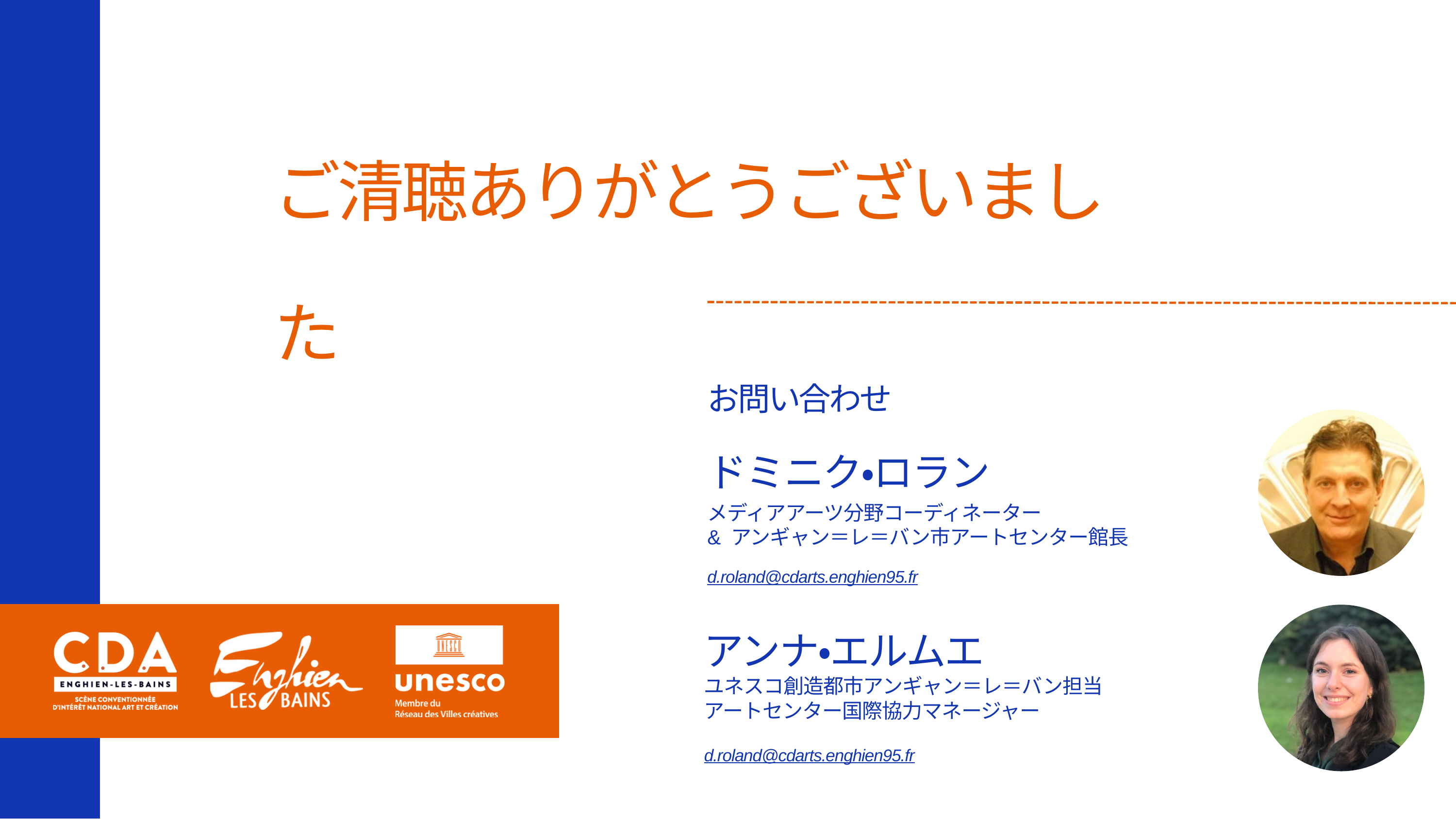

ご清聴ありがとうございました

お問い合わせ

ドミニク・ロラン

メディアアーツ分野コーディネーター
& アンギャン＝レ＝バン市アートセンター館長
d.roland@cdarts.enghien95.fr

アンナ・エルムエ
ユネスコ創造都市アンギャン＝レ＝バン担当
アートセンター国際協力マネージャー

d.roland@cdarts.enghien95.fr